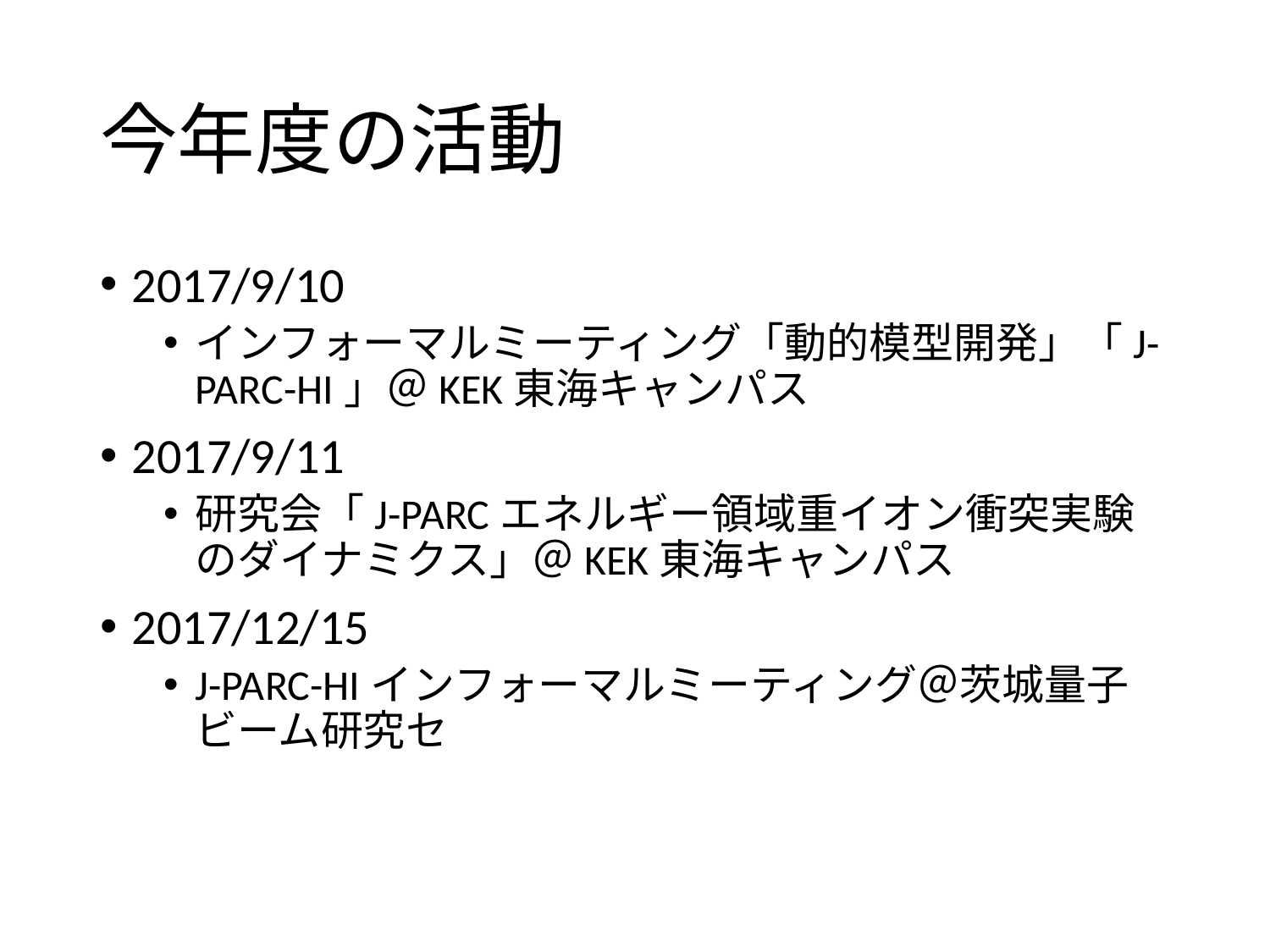

# 今年度の活動
2017/9/10
インフォーマルミーティング「動的模型開発」「J-PARC-HI」＠KEK東海キャンパス
2017/9/11
研究会「J-PARCエネルギー領域重イオン衝突実験のダイナミクス」＠KEK東海キャンパス
2017/12/15
J-PARC-HIインフォーマルミーティング＠茨城量子ビーム研究セ